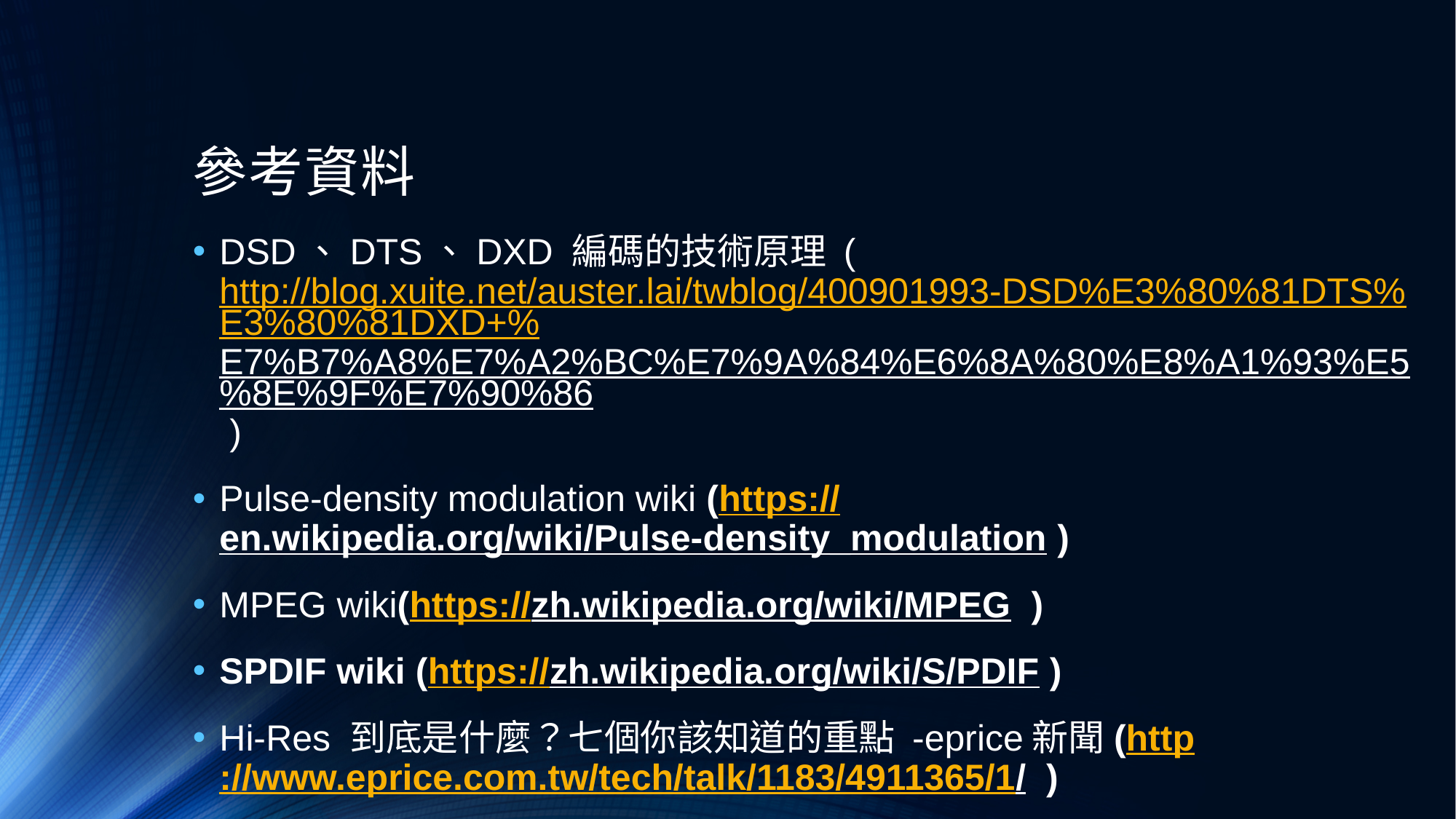

# 參考資料
DSD、DTS、DXD 編碼的技術原理 (http://blog.xuite.net/auster.lai/twblog/400901993-DSD%E3%80%81DTS%E3%80%81DXD+%E7%B7%A8%E7%A2%BC%E7%9A%84%E6%8A%80%E8%A1%93%E5%8E%9F%E7%90%86 )
Pulse-density modulation wiki (https://en.wikipedia.org/wiki/Pulse-density_modulation )
MPEG wiki(https://zh.wikipedia.org/wiki/MPEG  )
SPDIF wiki (https://zh.wikipedia.org/wiki/S/PDIF )
Hi-Res 到底是什麼？七個你該知道的重點 -eprice新聞(http://www.eprice.com.tw/tech/talk/1183/4911365/1/  )